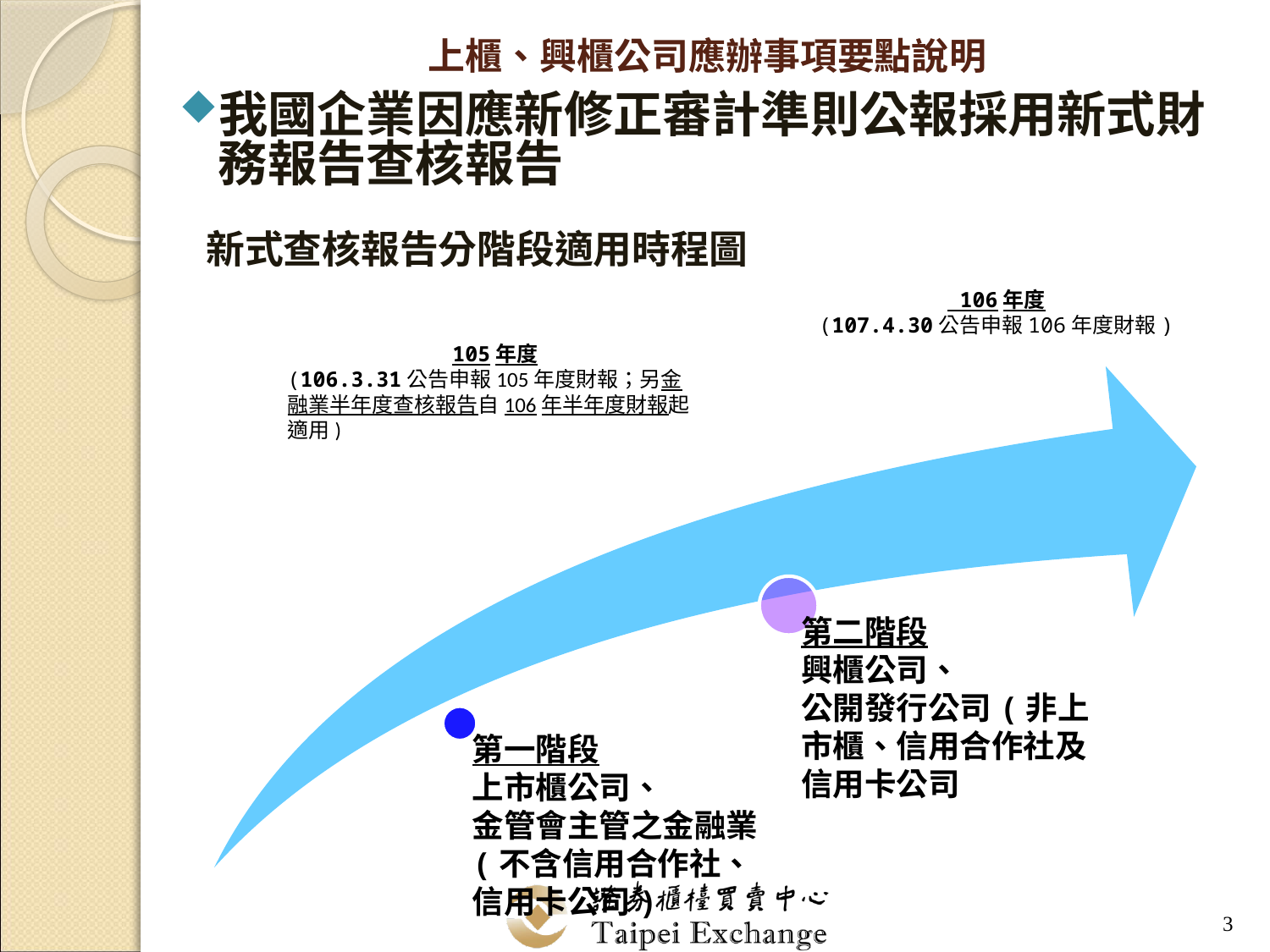

# 上櫃、興櫃公司應辦事項要點說明
我國企業因應新修正審計準則公報採用新式財務報告查核報告
  新式查核報告分階段適用時程圖

 106年度
(107.4.30公告申報106年度財報)

105年度
(106.3.31公告申報105年度財報；另金融業半年度查核報告自106年半年度財報起適用)
第一階段
上市櫃公司、
金管會主管之金融業(不含信用合作社、信用卡公司)
第二階段
興櫃公司、
公開發行公司(非上市櫃、信用合作社及信用卡公司
3